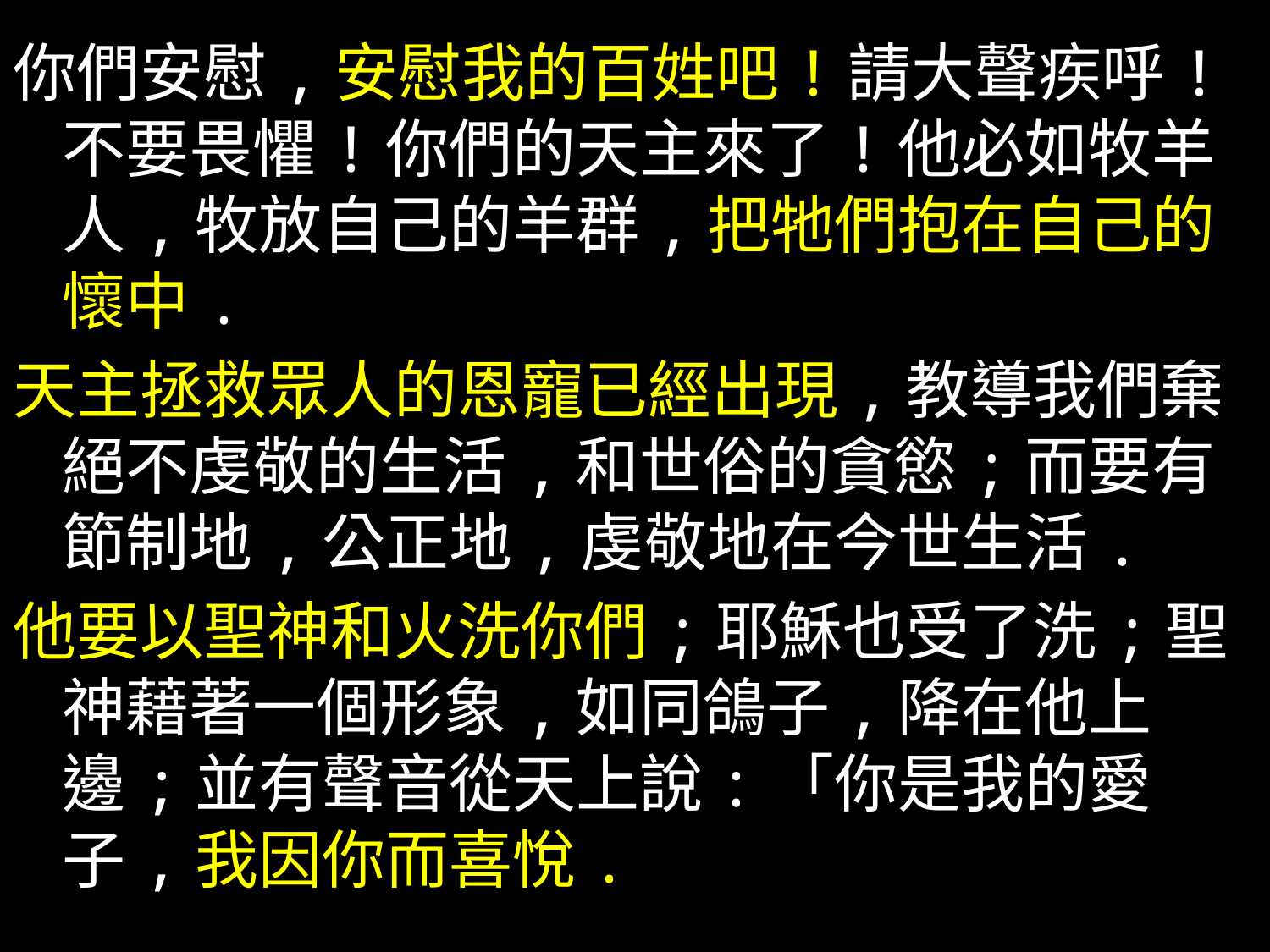

你們安慰,安慰我的百姓吧!請大聲疾呼!不要畏懼!你們的天主來了!他必如牧羊人,牧放自己的羊群,把牠們抱在自己的懷中.
天主拯救眾人的恩寵已經出現,教導我們棄絕不虔敬的生活,和世俗的貪慾;而要有節制地,公正地,虔敬地在今世生活.
他要以聖神和火洗你們;耶穌也受了洗;聖神藉著一個形象,如同鴿子,降在他上邊;並有聲音從天上說:「你是我的愛子,我因你而喜悅.